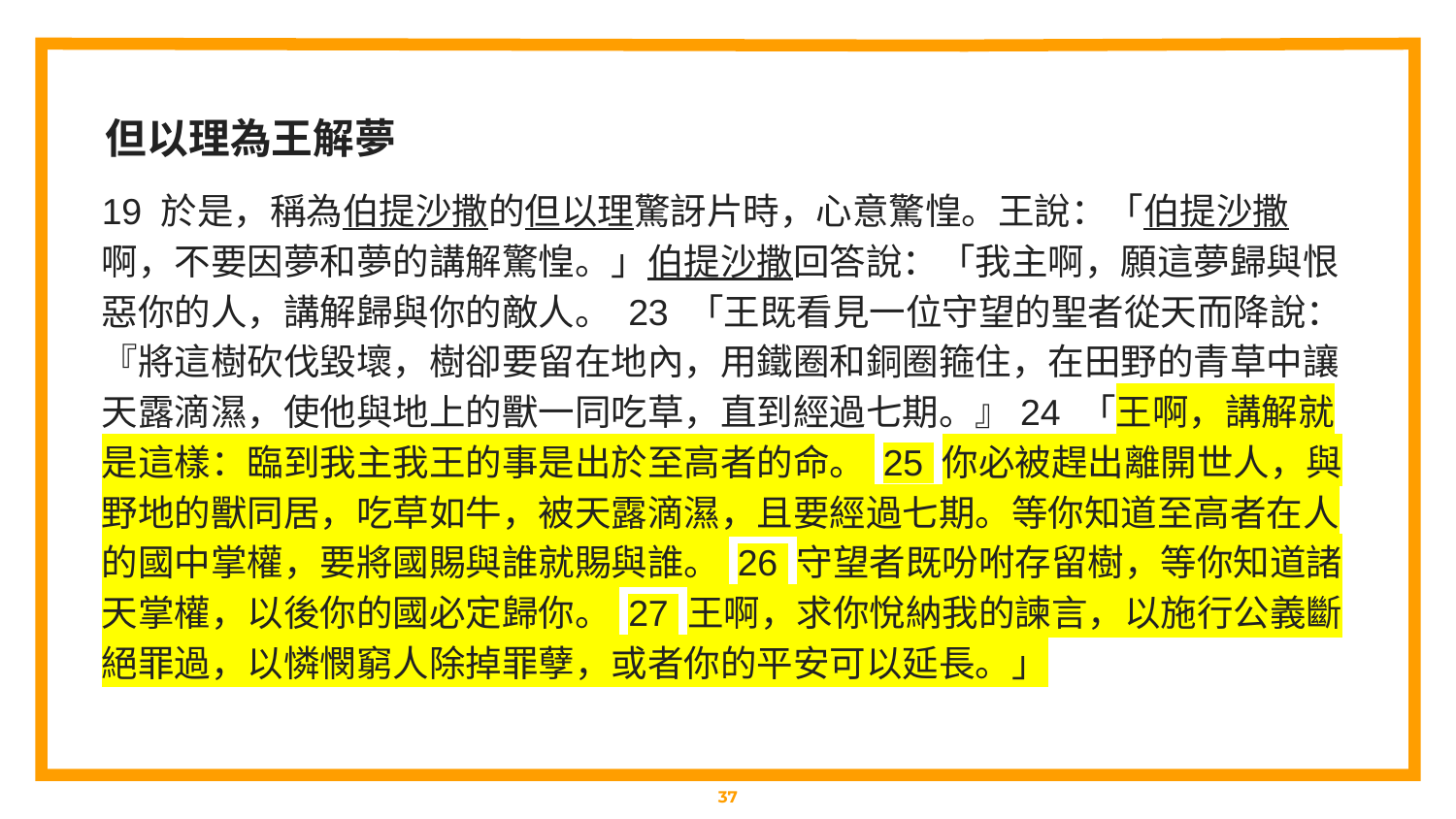

但以理為王解夢
19 於是，稱為伯提沙撒的但以理驚訝片時，心意驚惶。王說：「伯提沙撒啊，不要因夢和夢的講解驚惶。」伯提沙撒回答說：「我主啊，願這夢歸與恨惡你的人，講解歸與你的敵人。 23 「王既看見一位守望的聖者從天而降說：『將這樹砍伐毀壞，樹卻要留在地內，用鐵圈和銅圈箍住，在田野的青草中讓天露滴濕，使他與地上的獸一同吃草，直到經過七期。』24 「王啊，講解就是這樣：臨到我主我王的事是出於至高者的命。 25 你必被趕出離開世人，與野地的獸同居，吃草如牛，被天露滴濕，且要經過七期。等你知道至高者在人的國中掌權，要將國賜與誰就賜與誰。 26 守望者既吩咐存留樹，等你知道諸天掌權，以後你的國必定歸你。 27 王啊，求你悅納我的諫言，以施行公義斷絕罪過，以憐憫窮人除掉罪孽，或者你的平安可以延長。」
37